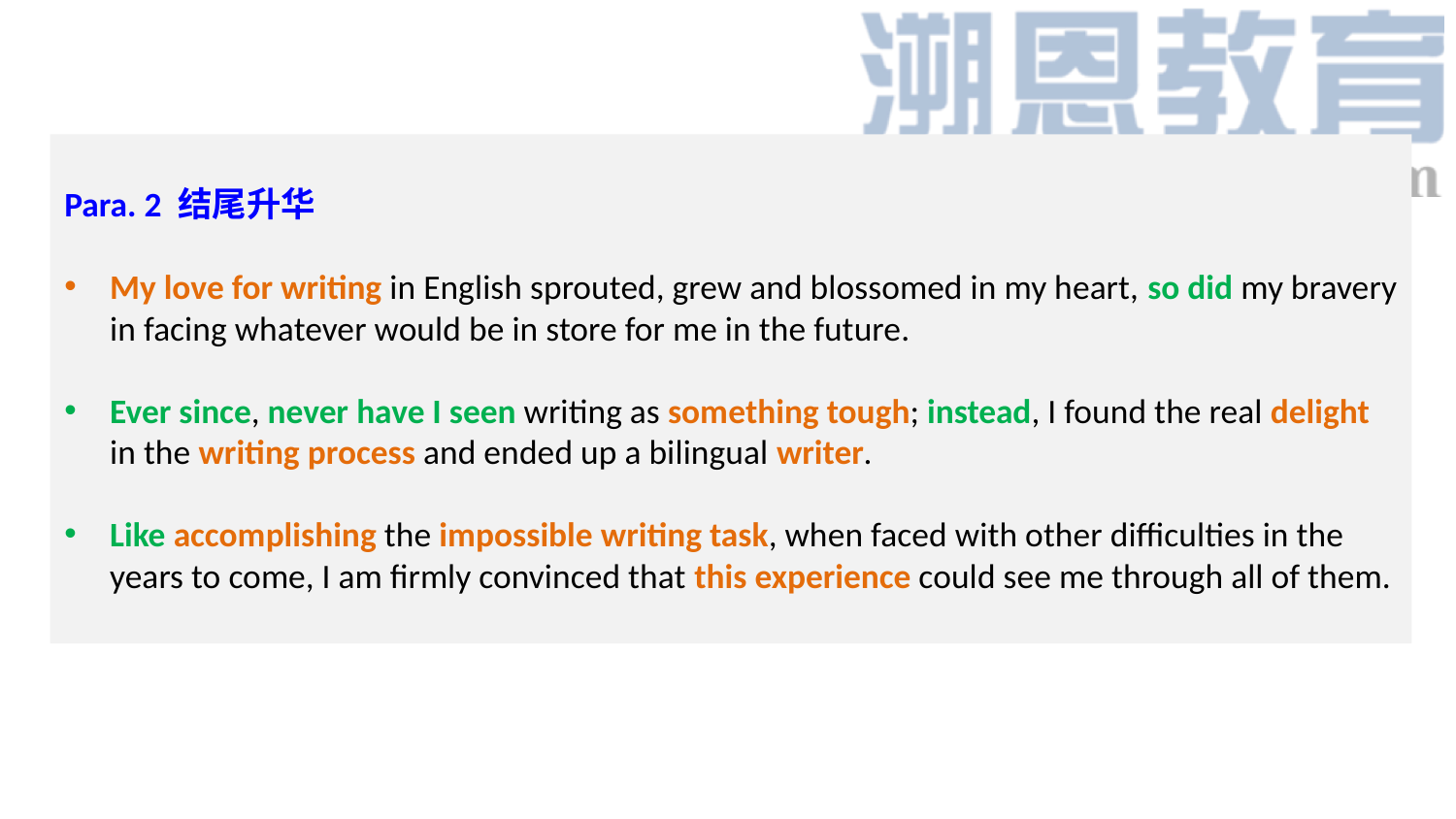

Para. 2 结尾升华

My love for writing in English sprouted, grew and blossomed in my heart, so did my bravery in facing whatever would be in store for me in the future.

Ever since, never have I seen writing as something tough; instead, I found the real delight in the writing process and ended up a bilingual writer.

Like accomplishing the impossible writing task, when faced with other difficulties in the years to come, I am firmly convinced that this experience could see me through all of them.